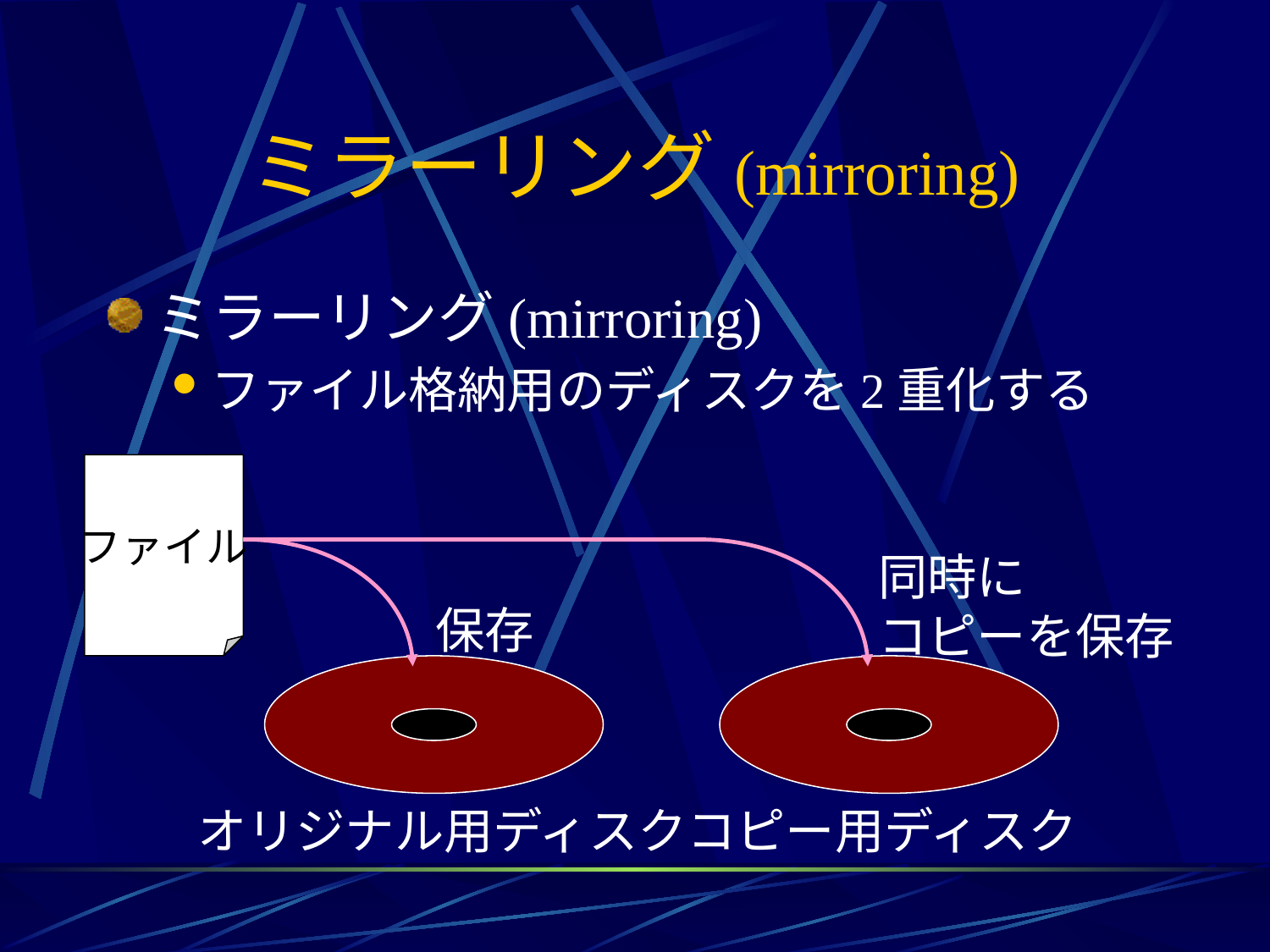

# ミラーリング(mirroring)
ミラーリング(mirroring)
ファイル格納用のディスクを2重化する
ファイル

保存

同時に
コピーを保存

オリジナル用ディスク
コピー用ディスク